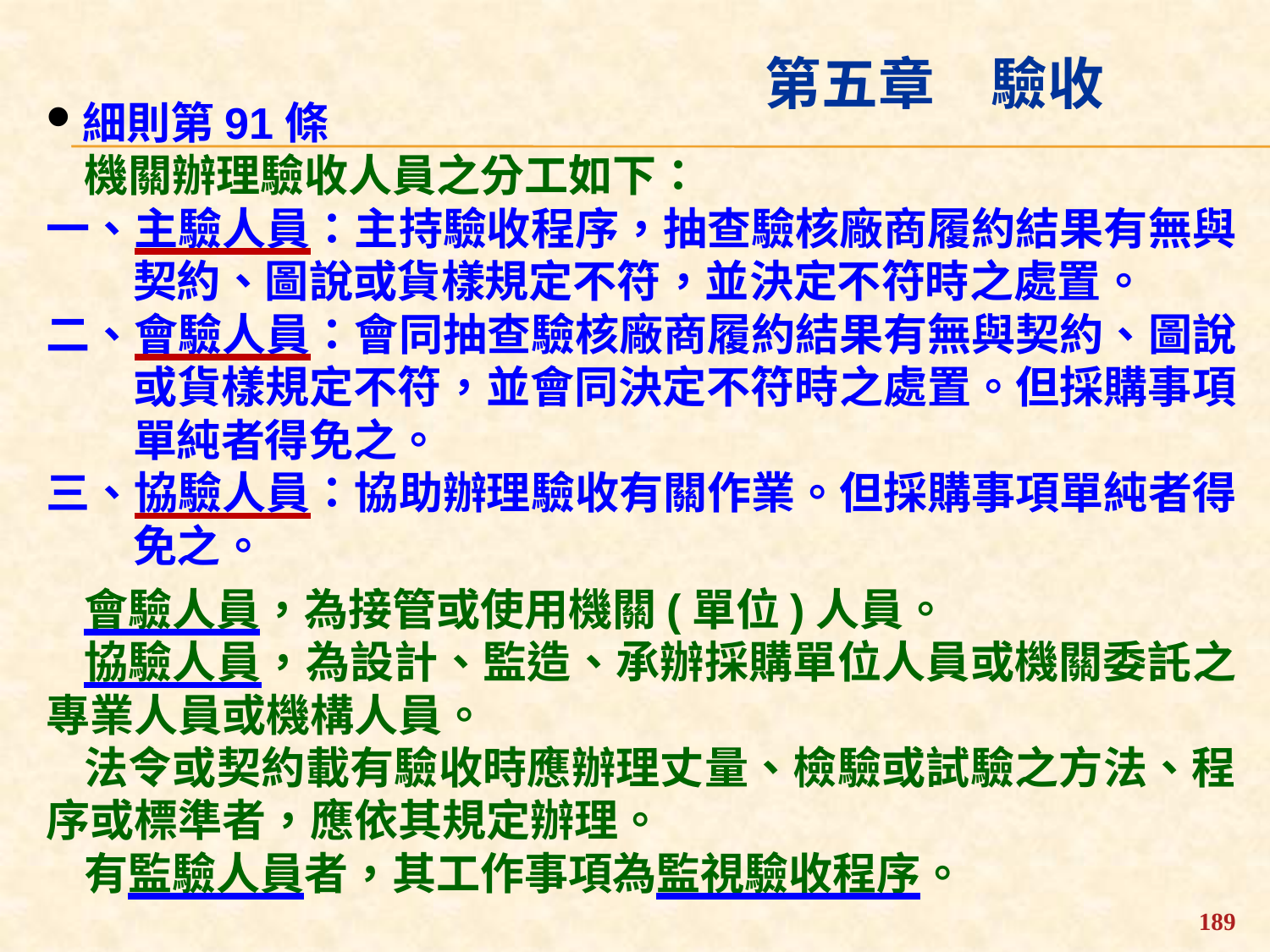

第五章　驗收
細則第91條
機關辦理驗收人員之分工如下：
一、主驗人員：主持驗收程序，抽查驗核廠商履約結果有無與契約、圖說或貨樣規定不符，並決定不符時之處置。
二、會驗人員：會同抽查驗核廠商履約結果有無與契約、圖說或貨樣規定不符，並會同決定不符時之處置。但採購事項單純者得免之。
三、協驗人員：協助辦理驗收有關作業。但採購事項單純者得免之。
會驗人員，為接管或使用機關(單位)人員。
協驗人員，為設計、監造、承辦採購單位人員或機關委託之專業人員或機構人員。
法令或契約載有驗收時應辦理丈量、檢驗或試驗之方法、程序或標準者，應依其規定辦理。
有監驗人員者，其工作事項為監視驗收程序。
189